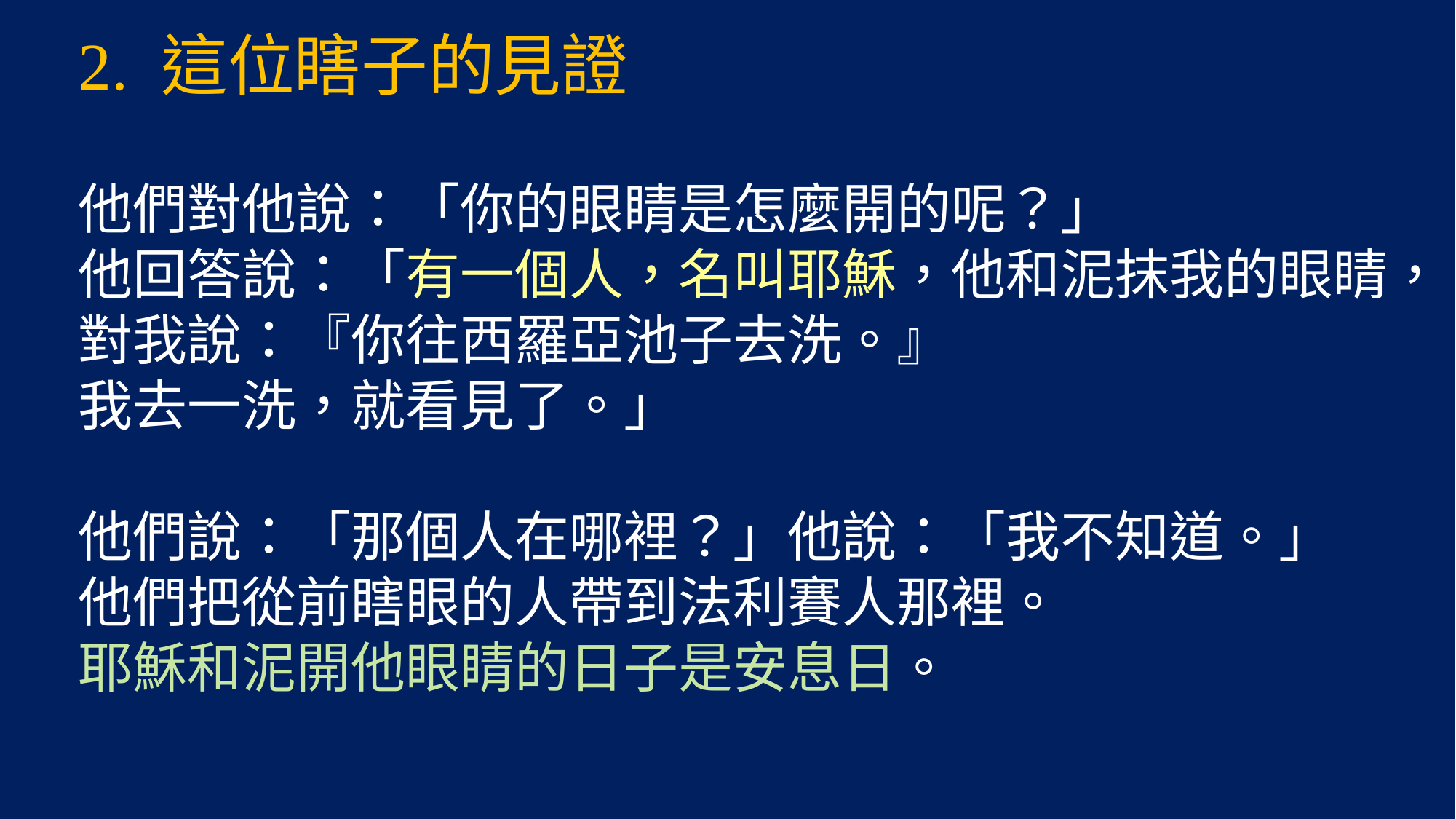

2. 這位瞎子的見證

他們對他說：「你的眼睛是怎麼開的呢？」
他回答說：「有一個人，名叫耶穌，他和泥抹我的眼睛，
對我說：『你往西羅亞池子去洗。』
我去一洗，就看見了。」

他們說：「那個人在哪裡？」他說：「我不知道。」
他們把從前瞎眼的人帶到法利賽人那裡。
耶穌和泥開他眼睛的日子是安息日。

#